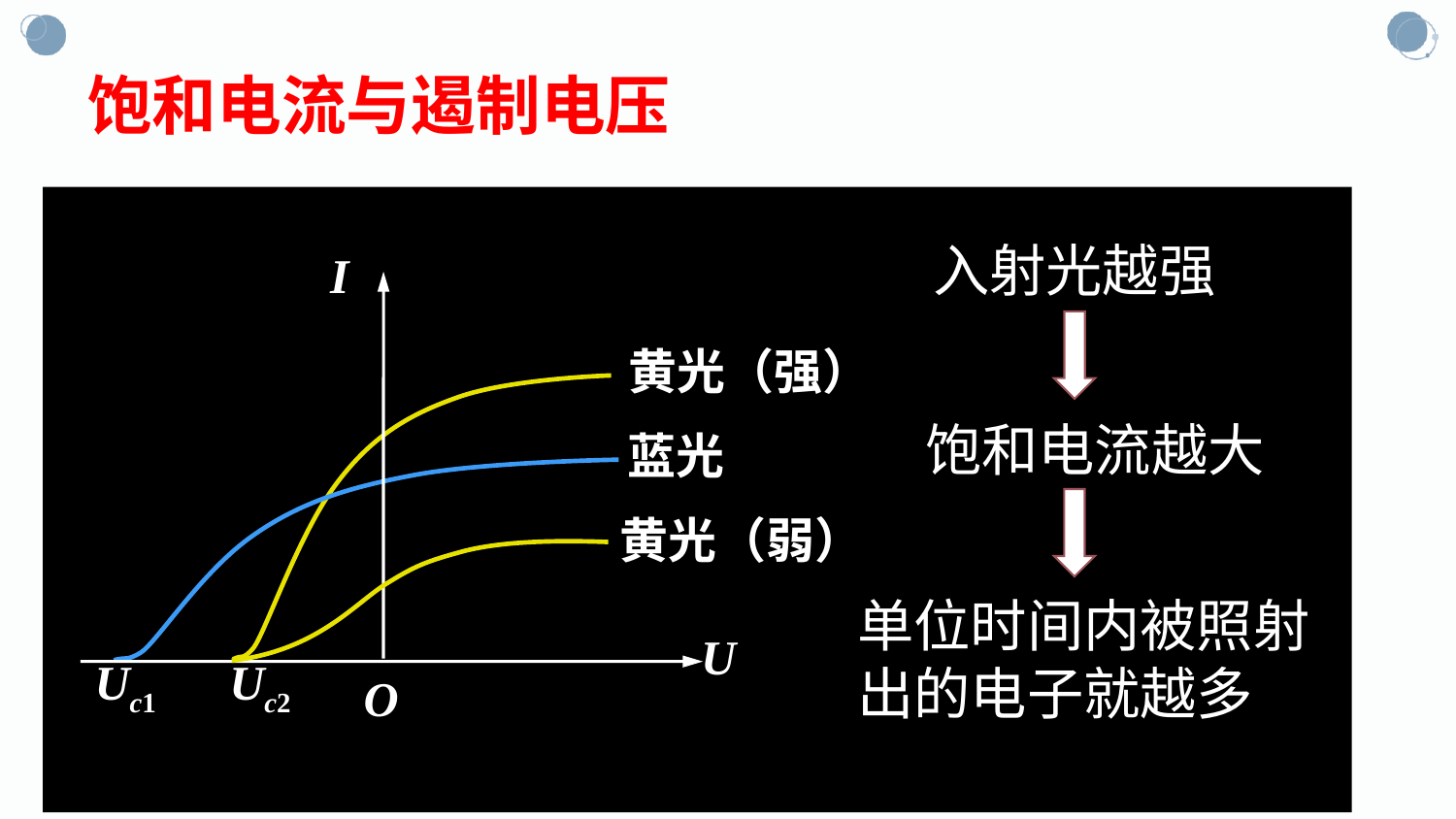

饱和电流与遏制电压

入射光越强
I

U

O
黄光（强）

蓝光

黄光（弱）

Uc1
Uc2

饱和电流越大

单位时间内被照射出的电子就越多